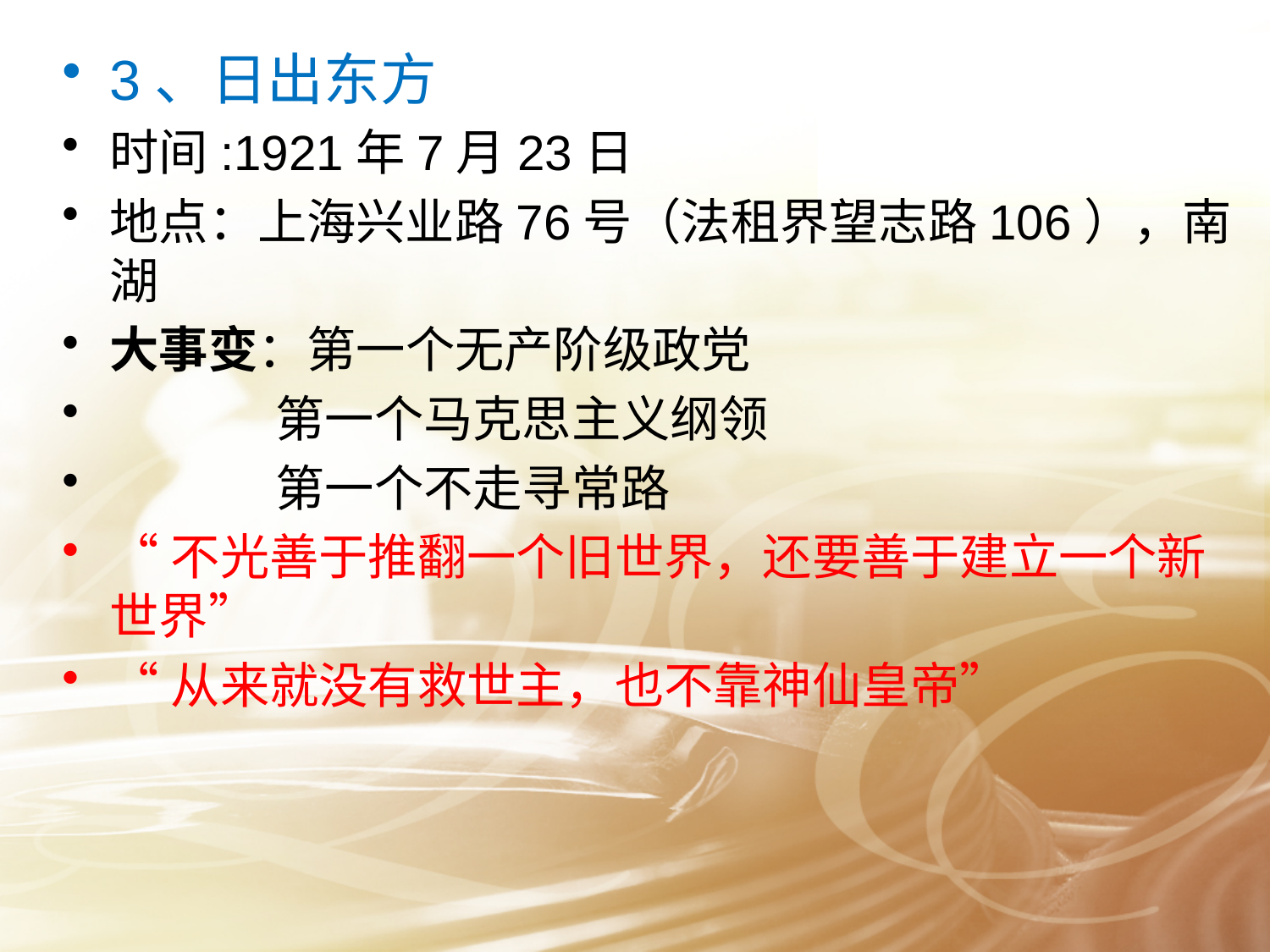

3、日出东方
时间:1921年7月23日
地点：上海兴业路76号（法租界望志路106），南湖
大事变：第一个无产阶级政党
              第一个马克思主义纲领
              第一个不走寻常路
“不光善于推翻一个旧世界，还要善于建立一个新世界”
“从来就没有救世主，也不靠神仙皇帝”